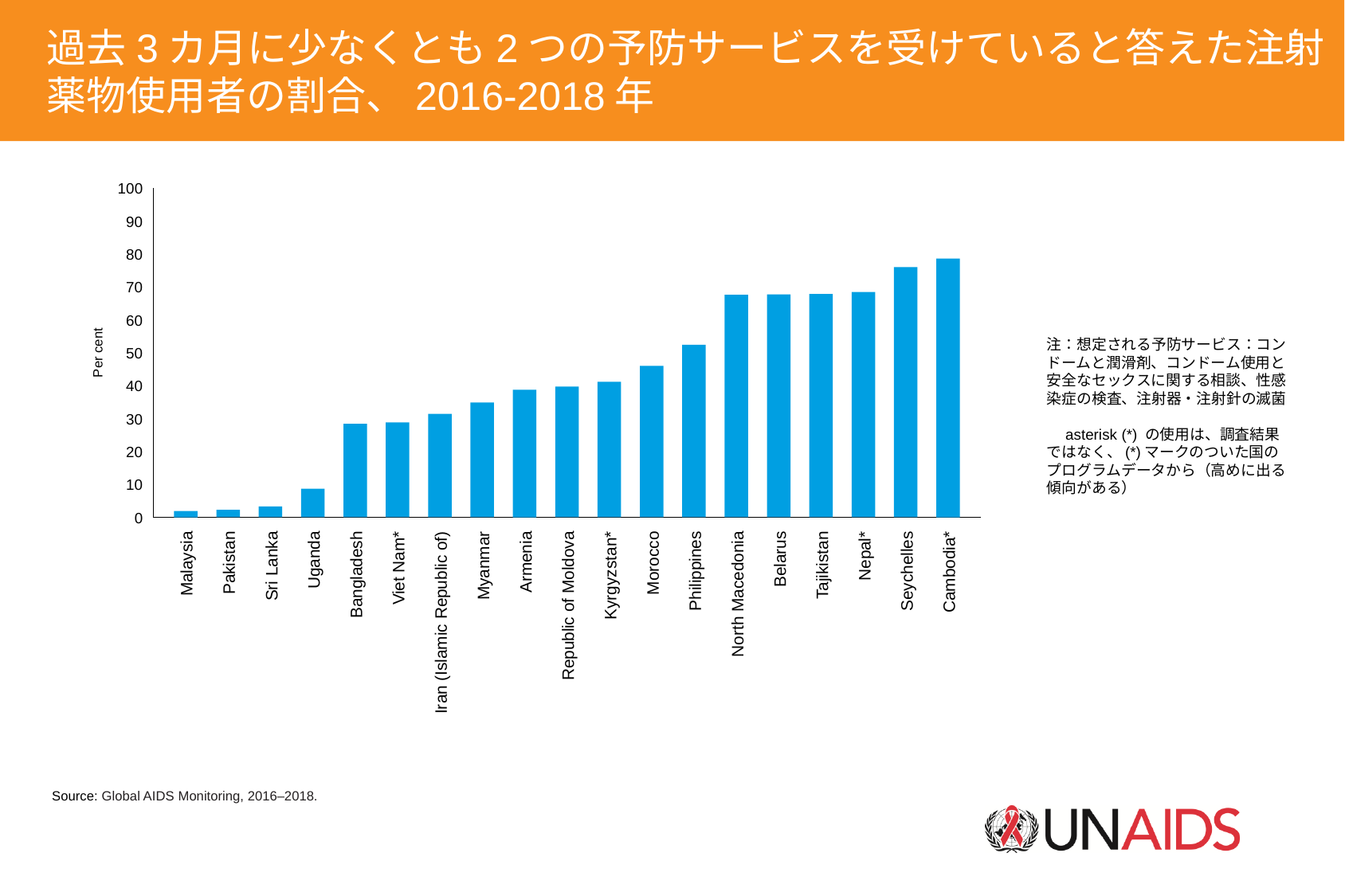

過去3カ月に少なくとも2つの予防サービスを受けていると答えた注射薬物使用者の割合、2016-2018年
100
90
80

Cambodia*

Seychelles
70

Nepal*

Tajikistan

Belarus

North Macedonia
60
Per cent
注：想定される予防サービス：コンドームと潤滑剤、コンドーム使用と安全なセックスに関する相談、性感染症の検査、注射器・注射針の滅菌

　asterisk (*) の使用は、調査結果ではなく、(*)マークのついた国のプログラムデータから（高めに出る傾向がある）
50

Philippines

Morocco
40

Kyrgyzstan*

Republic of Moldova

Armenia

Myanmar
30

Iran (Islamic Republic of)

Viet Nam*

Bangladesh
20
10

Uganda

Sri Lanka
0

Pakistan

Malaysia
Source: Global AIDS Monitoring, 2016–2018.